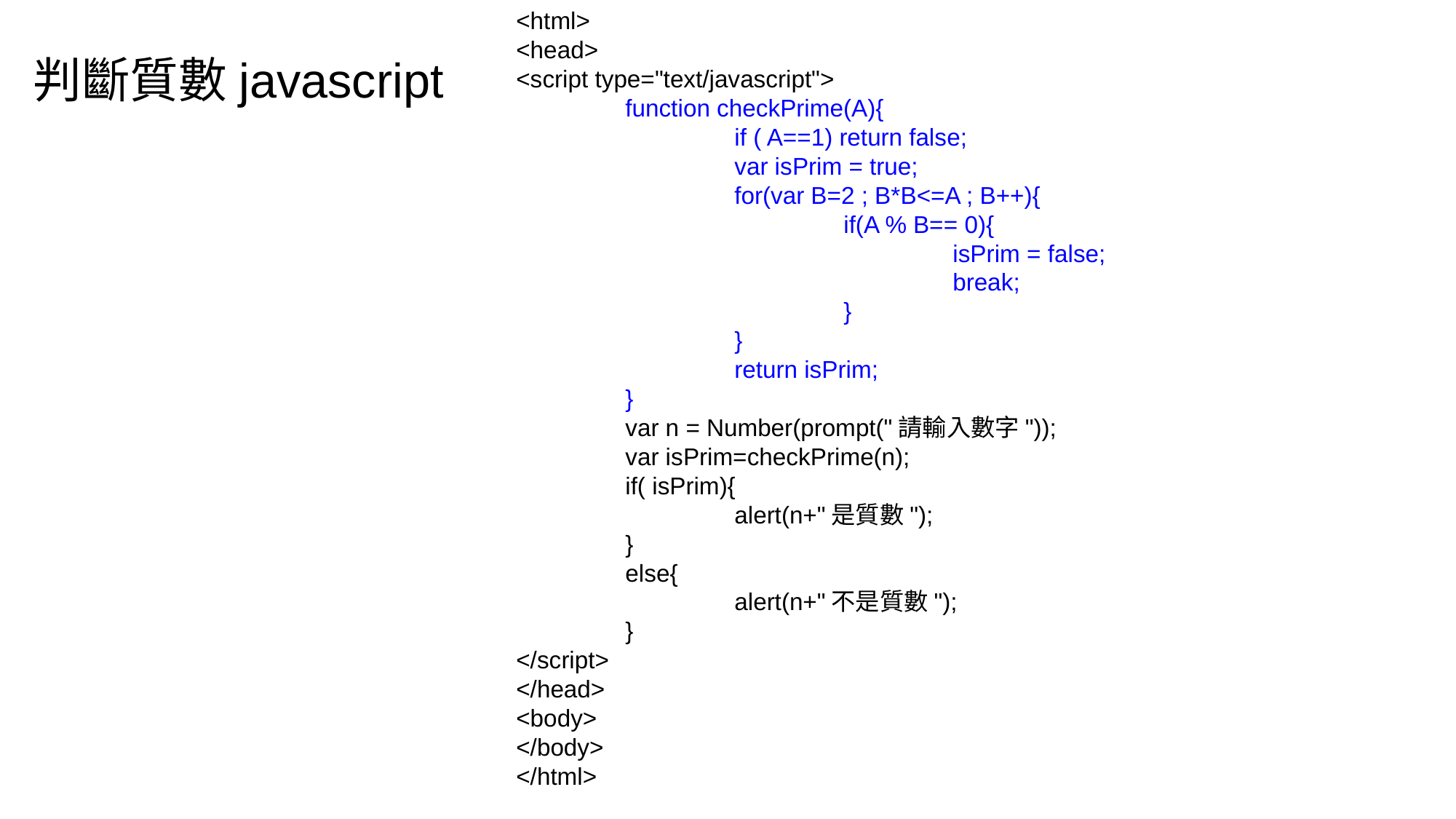

<html>
<head>
<script type="text/javascript">
	function checkPrime(A){
		if ( A==1) return false;
		var isPrim = true;
		for(var B=2 ; B*B<=A ; B++){
			if(A % B== 0){
				isPrim = false;
				break;
			}
		}
		return isPrim;
	}
	var n = Number(prompt("請輸入數字"));
	var isPrim=checkPrime(n);
	if( isPrim){
		alert(n+"是質數");
	}
	else{
		alert(n+"不是質數");
	}
</script>
</head>
<body>
</body>
</html>
判斷質數javascript